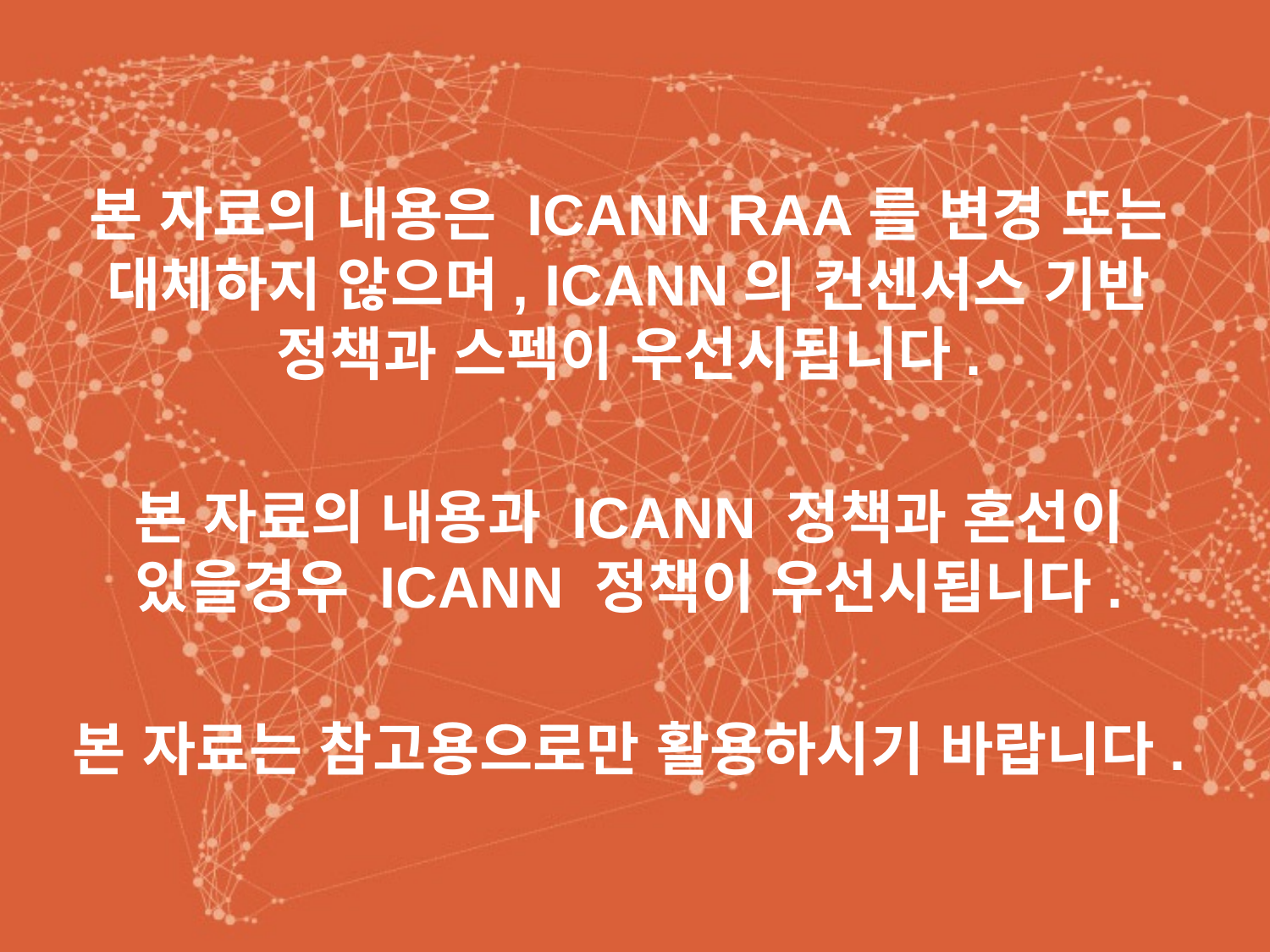

본 자료의 내용은 ICANN RAA를 변경 또는 대체하지 않으며, ICANN의 컨센서스 기반 정책과 스펙이 우선시됩니다.

본 자료의 내용과 ICANN 정책과 혼선이 있을경우 ICANN 정책이 우선시됩니다.

본 자료는 참고용으로만 활용하시기 바랍니다.